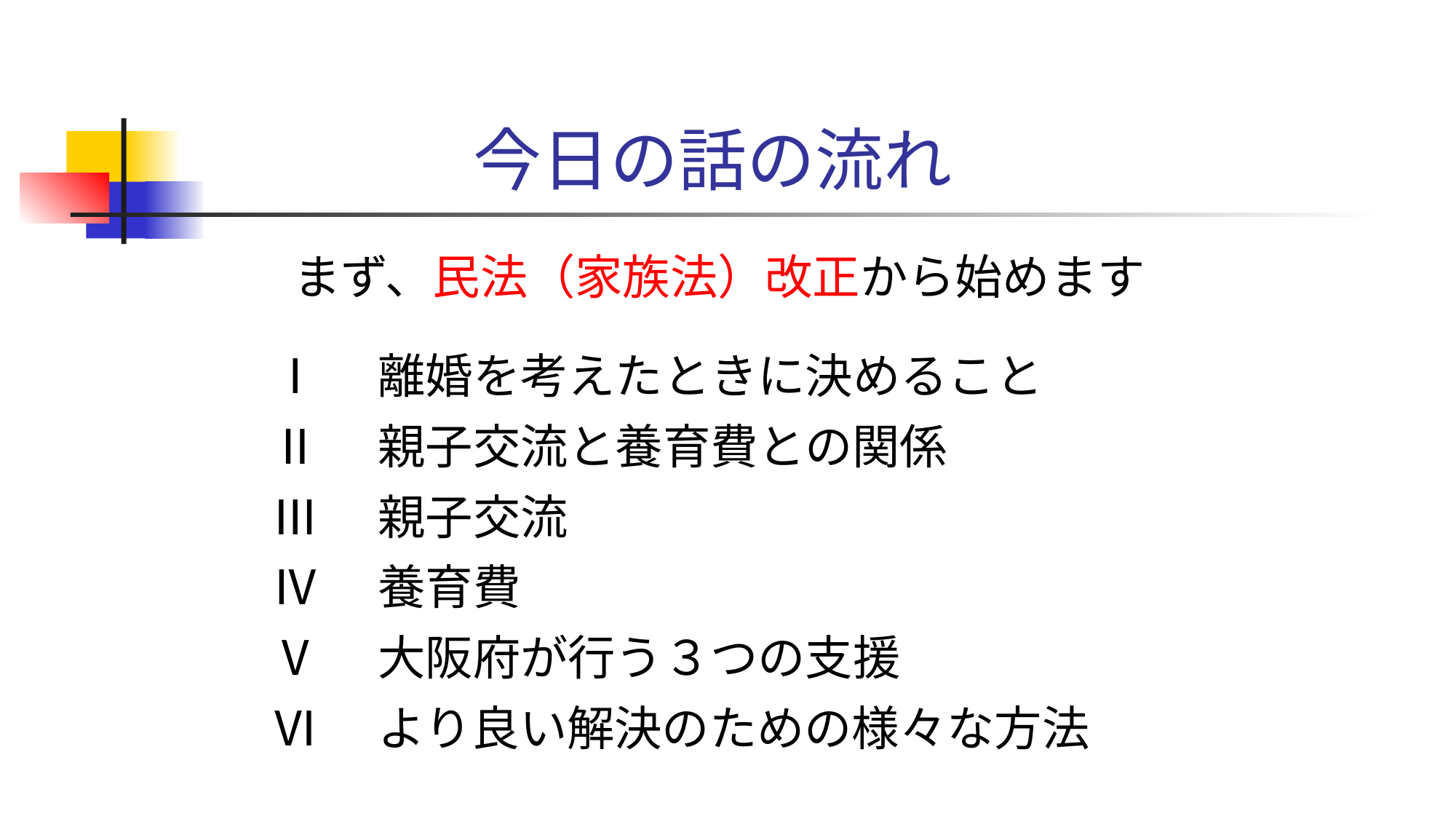

# 今日の話の流れ
 まず、民法（家族法）改正から始めます
Ⅰ　離婚を考えたときに決めること
Ⅱ　親子交流と養育費との関係
Ⅲ　親子交流
Ⅳ　養育費
Ⅴ　大阪府が行う３つの支援
Ⅵ　より良い解決のための様々な方法